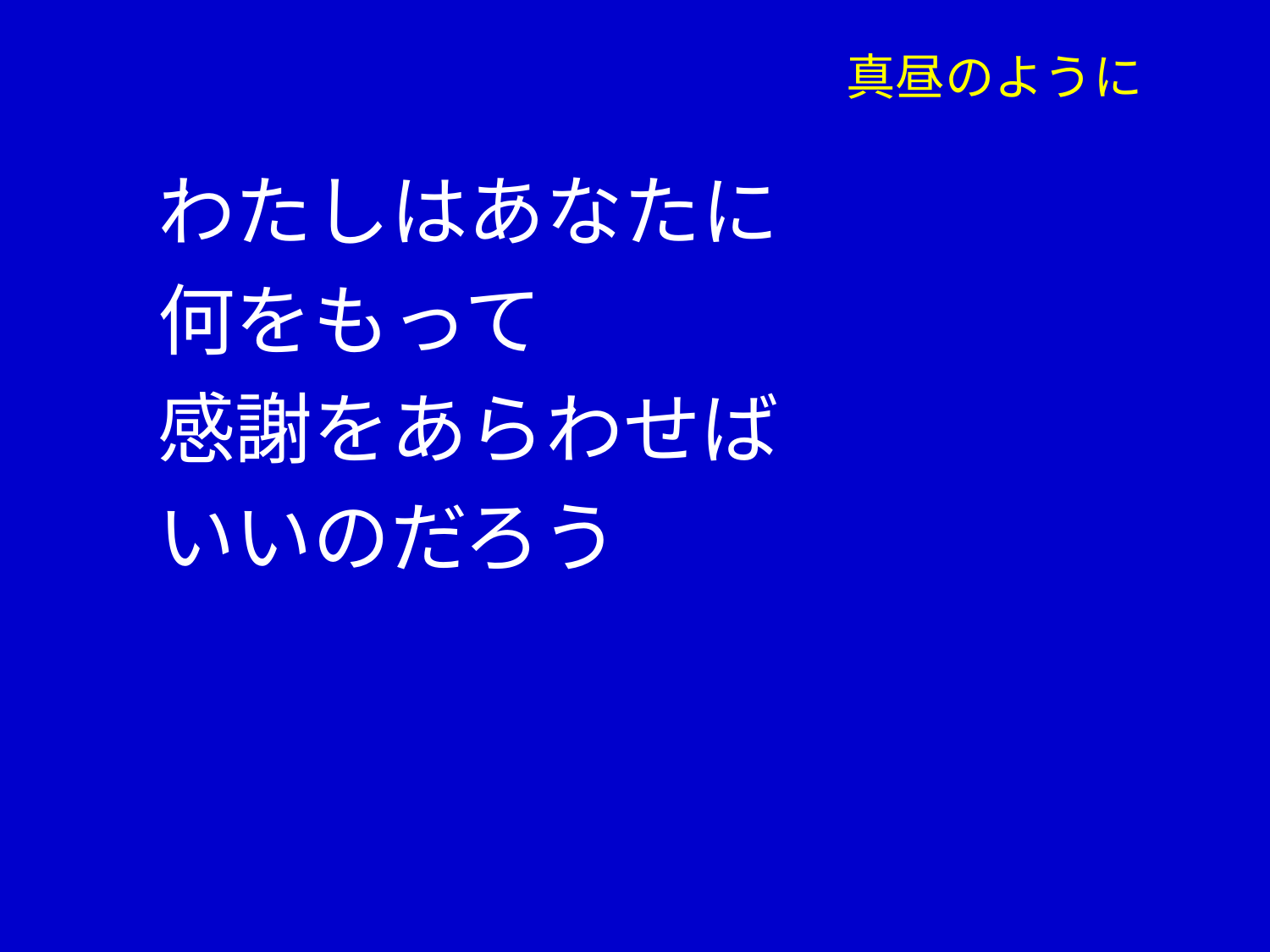

# 真昼のように
わたしはあなたに
何をもって
感謝をあらわせば
いいのだろう